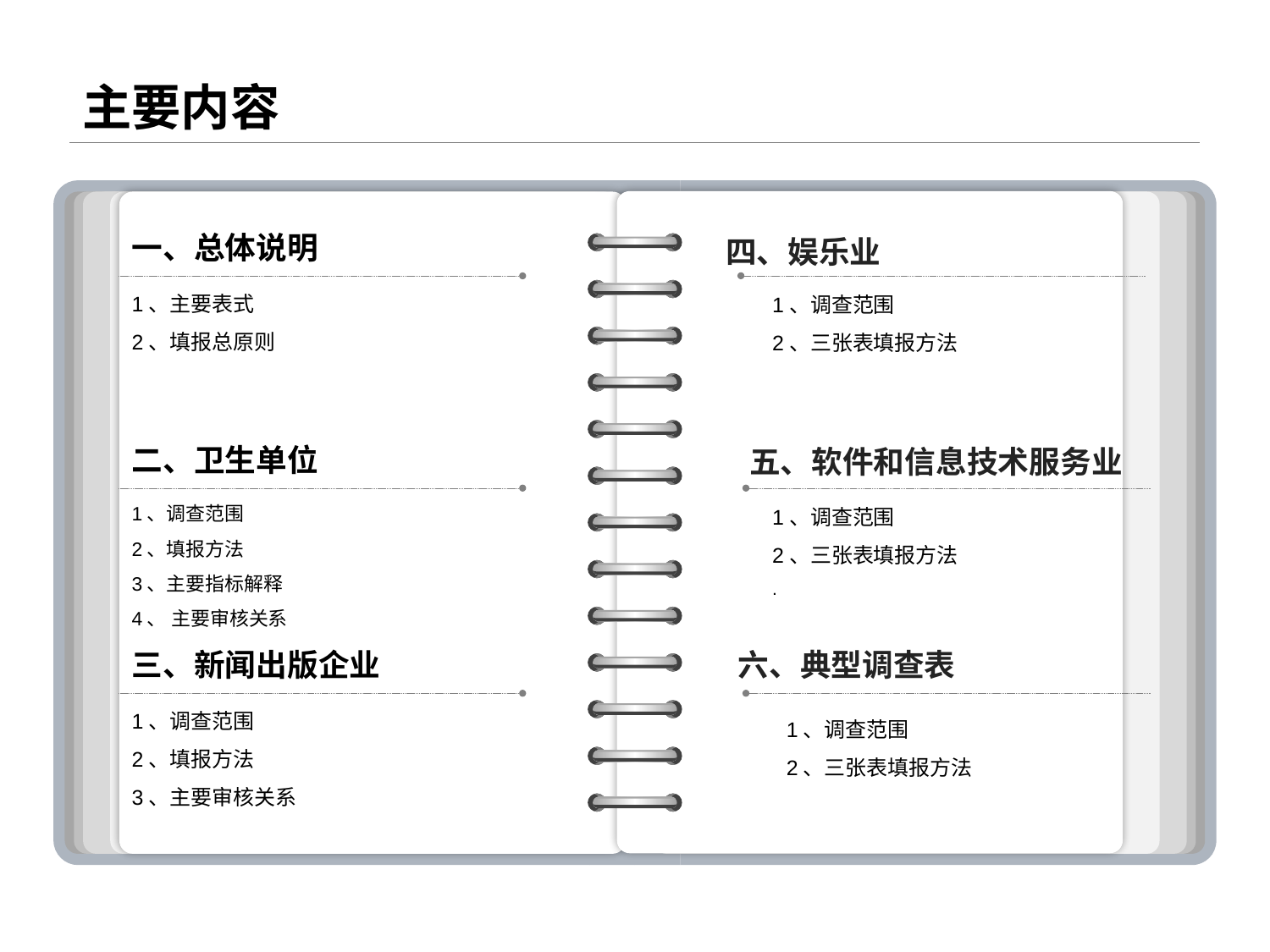

# 主要内容

一、总体说明
1、主要表式
2、填报总原则

四、娱乐业
1、调查范围
2、三张表填报方法

二、卫生单位
1、调查范围
2、填报方法
3、主要指标解释
4、 主要审核关系
五、软件和信息技术服务业
1、调查范围
2、三张表填报方法
.
六、典型调查表

三、新闻出版企业
1、调查范围
2、填报方法
3、主要审核关系
1、调查范围
2、三张表填报方法